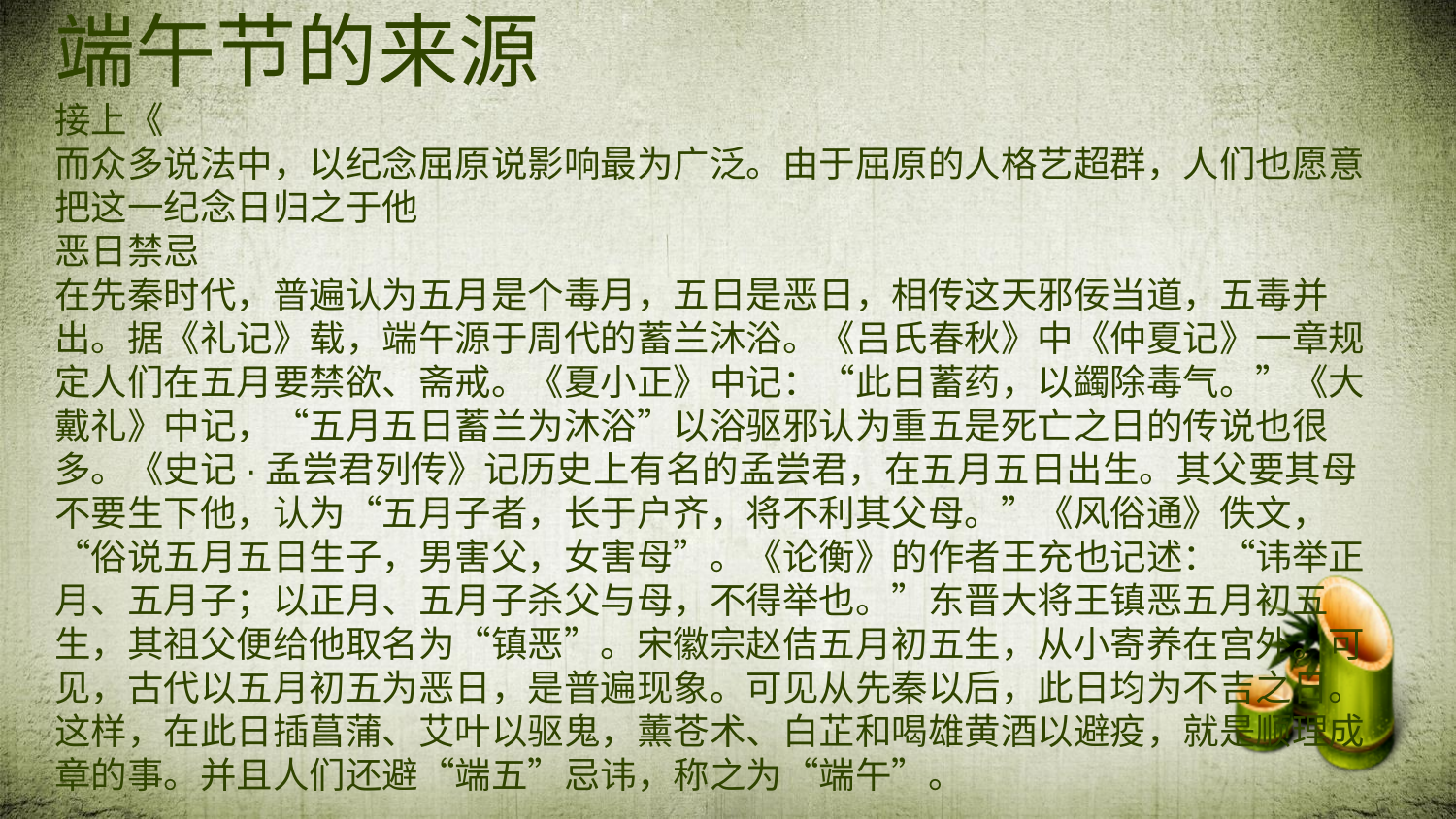

端午节的来源
接上《
而众多说法中，以纪念屈原说影响最为广泛。由于屈原的人格艺超群，人们也愿意把这一纪念日归之于他
恶日禁忌
在先秦时代，普遍认为五月是个毒月，五日是恶日，相传这天邪佞当道，五毒并出。据《礼记》载，端午源于周代的蓄兰沐浴。《吕氏春秋》中《仲夏记》一章规定人们在五月要禁欲、斋戒。《夏小正》中记：“此日蓄药，以蠲除毒气。”《大戴礼》中记，“五月五日蓄兰为沐浴”以浴驱邪认为重五是死亡之日的传说也很多。《史记·孟尝君列传》记历史上有名的孟尝君，在五月五日出生。其父要其母不要生下他，认为“五月子者，长于户齐，将不利其父母。”《风俗通》佚文，“俗说五月五日生子，男害父，女害母”。《论衡》的作者王充也记述：“讳举正月、五月子；以正月、五月子杀父与母，不得举也。”东晋大将王镇恶五月初五生，其祖父便给他取名为“镇恶”。宋徽宗赵佶五月初五生，从小寄养在宫外。可见，古代以五月初五为恶日，是普遍现象。可见从先秦以后，此日均为不吉之日。这样，在此日插菖蒲、艾叶以驱鬼，薰苍术、白芷和喝雄黄酒以避疫，就是顺理成章的事。并且人们还避“端五”忌讳，称之为“端午”。